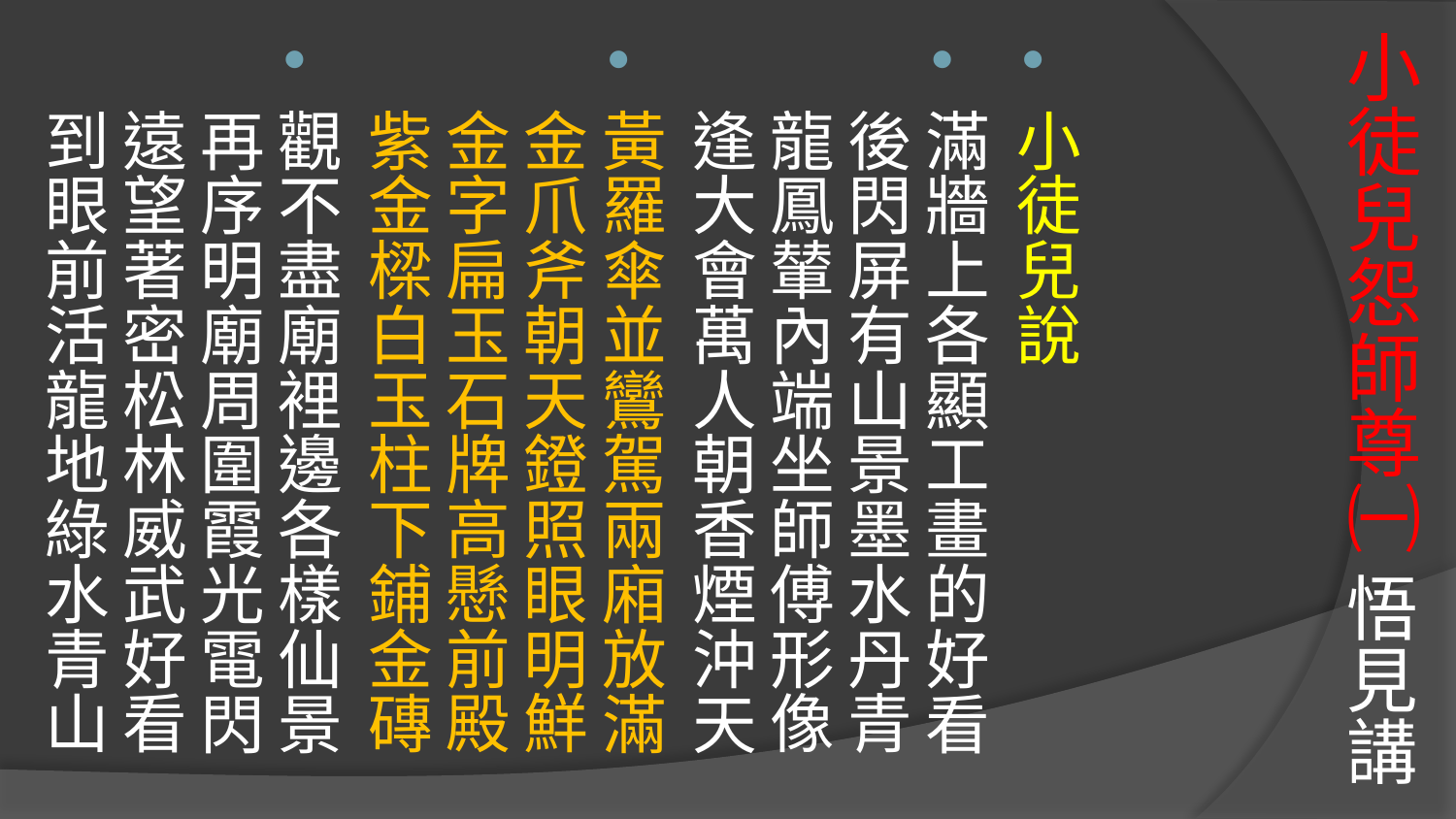

# 小徒兒怨師尊㈠ 悟見講
小徒兒說
滿牆上各顯工畫的好看
後閃屏有山景墨水丹青
龍鳳輦內端坐師傅形像
逢大會萬人朝香煙沖天
黃羅傘並鸞駕兩廂放滿
金爪斧朝天鐙照眼明鮮
金字扁玉石牌高懸前殿
紫金樑白玉柱下鋪金磚
觀不盡廟裡邊各樣仙景
再序明廟周圍霞光電閃
遠望著密松林威武好看
到眼前活龍地綠水青山